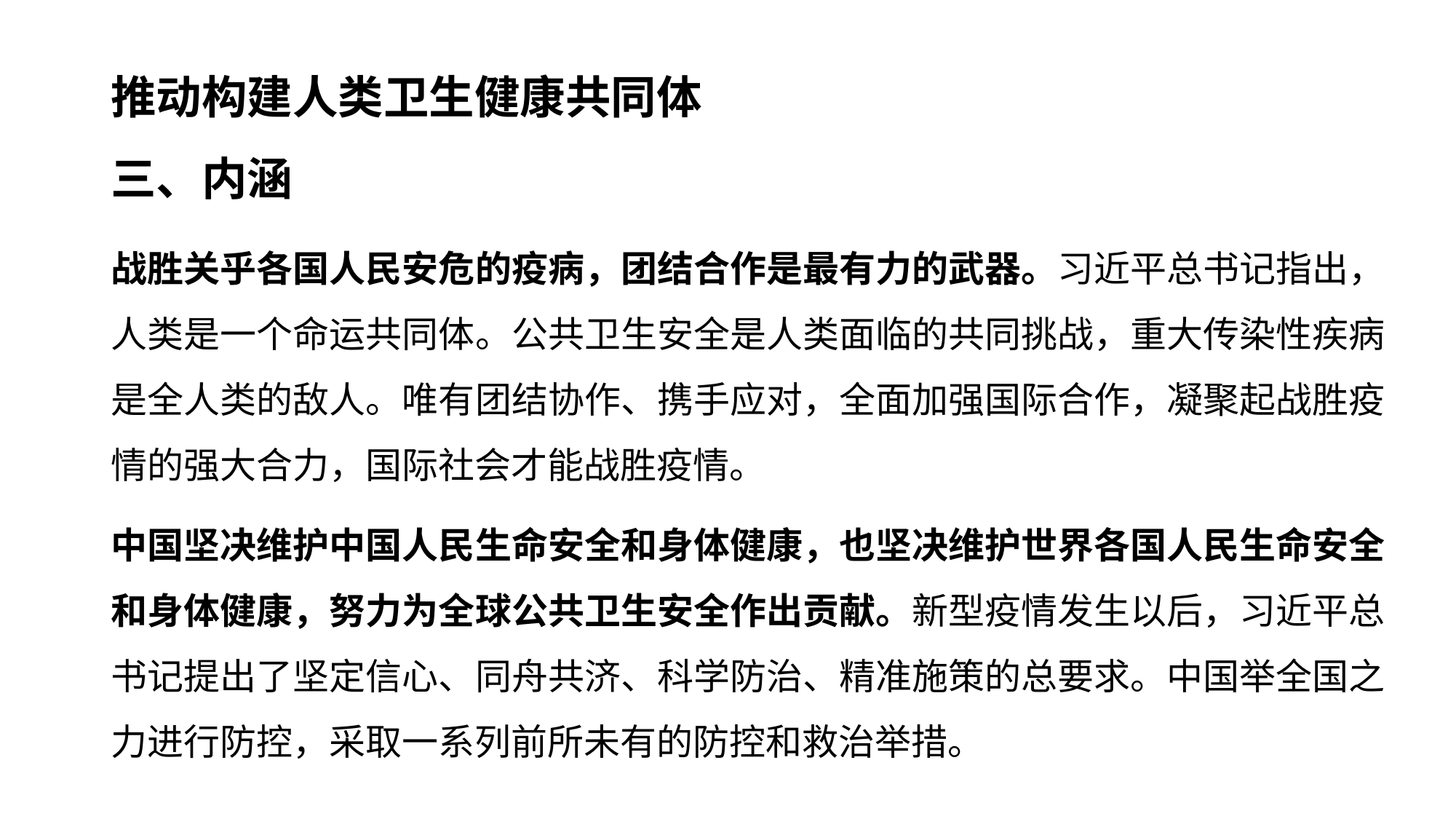

# 推动构建人类卫生健康共同体 三、内涵
战胜关乎各国人民安危的疫病，团结合作是最有力的武器。习近平总书记指出，人类是一个命运共同体。公共卫生安全是人类面临的共同挑战，重大传染性疾病是全人类的敌人。唯有团结协作、携手应对，全面加强国际合作，凝聚起战胜疫情的强大合力，国际社会才能战胜疫情。
中国坚决维护中国人民生命安全和身体健康，也坚决维护世界各国人民生命安全和身体健康，努力为全球公共卫生安全作出贡献。新型疫情发生以后，习近平总书记提出了坚定信心、同舟共济、科学防治、精准施策的总要求。中国举全国之力进行防控，采取一系列前所未有的防控和救治举措。